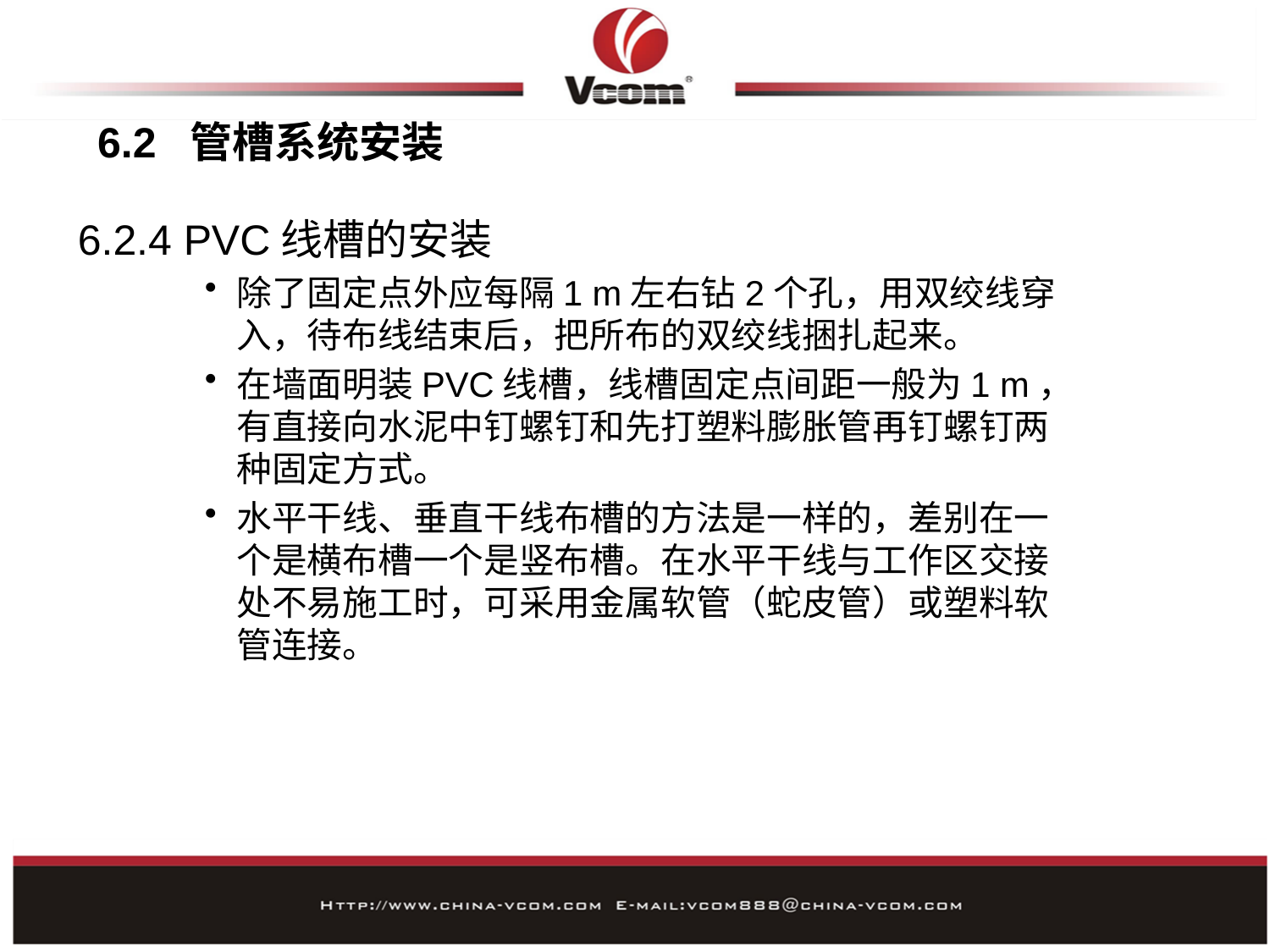

# 6.2  管槽系统安装
6.2.4 PVC线槽的安装
除了固定点外应每隔1 m左右钻2个孔，用双绞线穿入，待布线结束后，把所布的双绞线捆扎起来。
在墙面明装PVC线槽，线槽固定点间距一般为1 m，有直接向水泥中钉螺钉和先打塑料膨胀管再钉螺钉两种固定方式。
水平干线、垂直干线布槽的方法是一样的，差别在一个是横布槽一个是竖布槽。在水平干线与工作区交接处不易施工时，可采用金属软管（蛇皮管）或塑料软管连接。